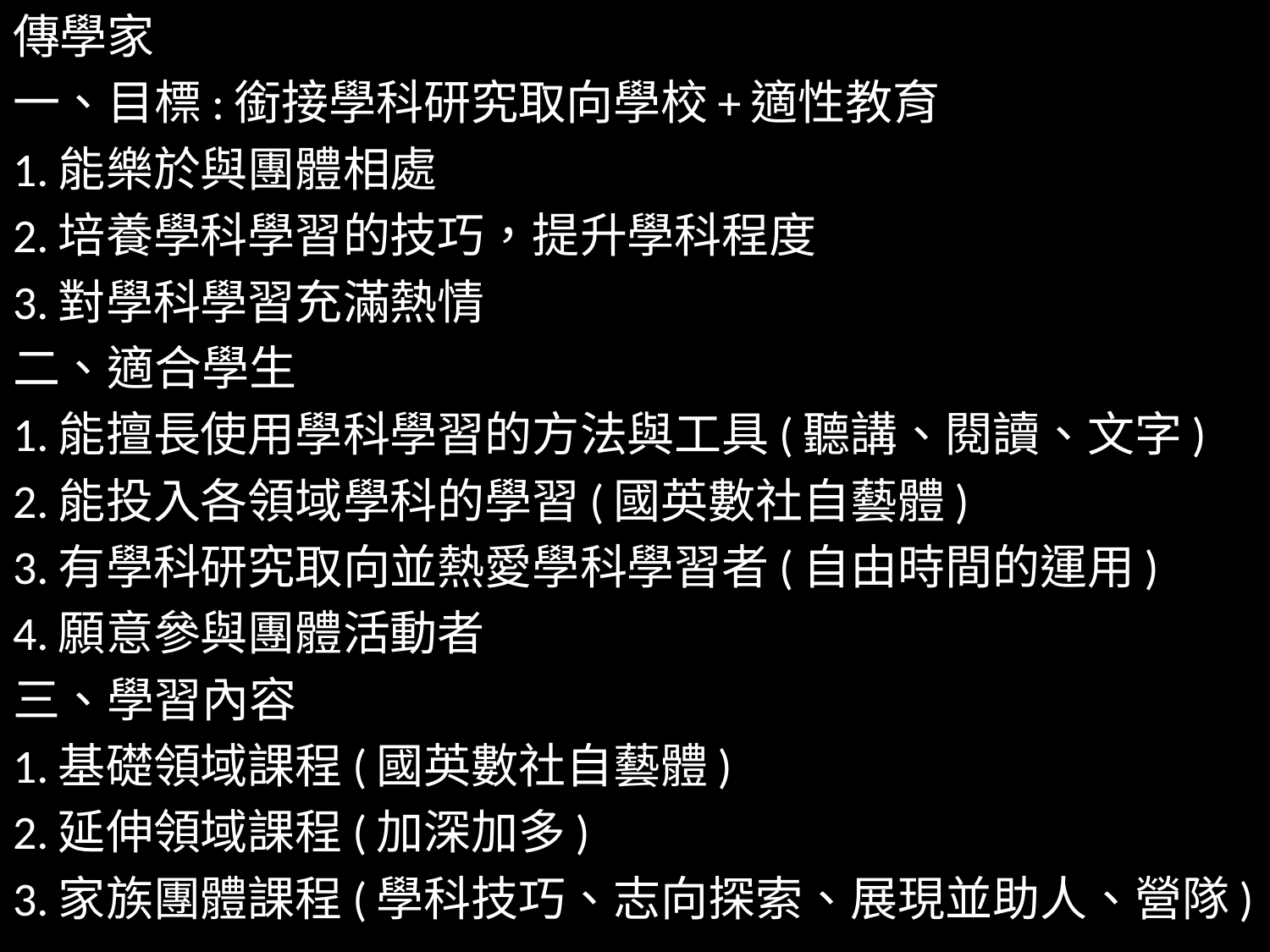

傳學家
一、目標:銜接學科研究取向學校+適性教育
1.能樂於與團體相處
2.培養學科學習的技巧，提升學科程度
3.對學科學習充滿熱情
二、適合學生
1.能擅長使用學科學習的方法與工具(聽講、閱讀、文字)
2.能投入各領域學科的學習(國英數社自藝體)
3.有學科研究取向並熱愛學科學習者(自由時間的運用)
4.願意參與團體活動者
三、學習內容
1.基礎領域課程(國英數社自藝體)
2.延伸領域課程(加深加多)
3.家族團體課程(學科技巧、志向探索、展現並助人、營隊)